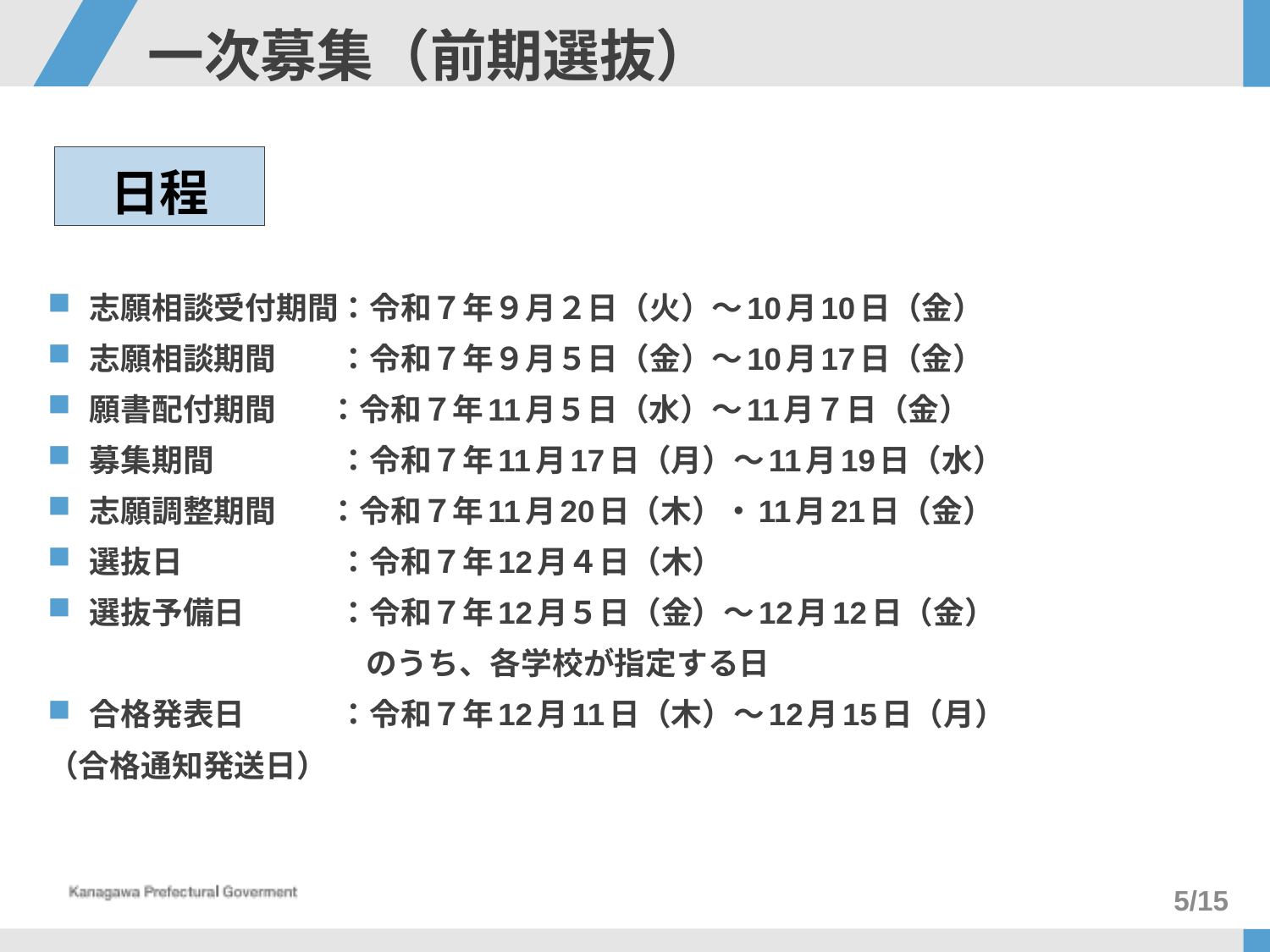

# 一次募集（前期選抜）
日程
志願相談受付期間：令和７年９月２日（火）～10月10日（金）
志願相談期間　　：令和７年９月５日（金）～10月17日（金）
願書配付期間  　 ：令和７年11月５日（水）～11月７日（金）
募集期間　　　　：令和７年11月17日（月）～11月19日（水）
志願調整期間　   ：令和７年11月20日（木）・11月21日（金）
選抜日　　　　　：令和７年12月４日（木）
選抜予備日　　　：令和７年12月５日（金）～12月12日（金）
　　　　　　　　　　 のうち、各学校が指定する日
合格発表日　　　：令和７年12月11日（木）～12月15日（月）
（合格通知発送日）
5/15